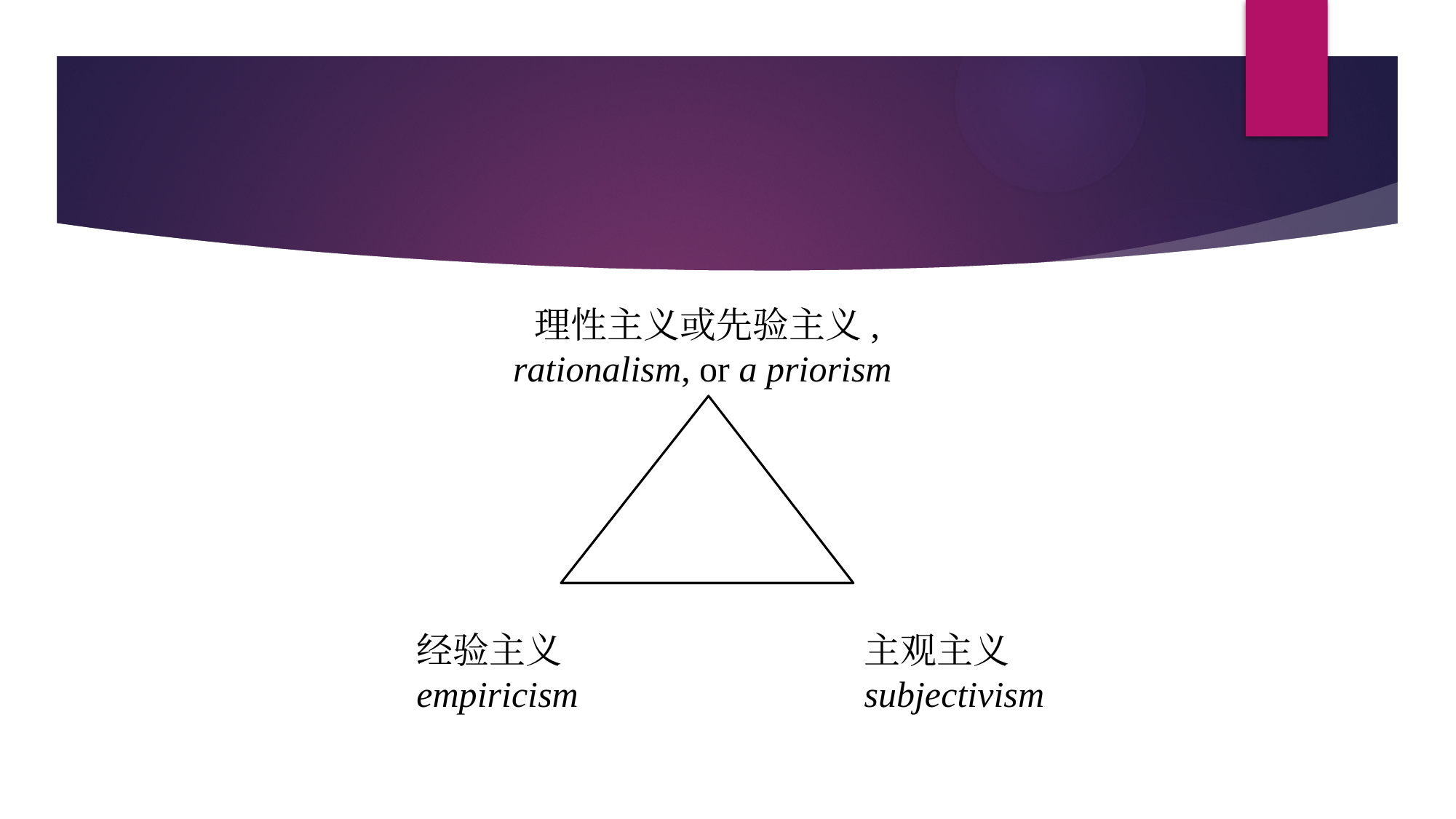

#
理性主义或先验主义, rationalism, or a priorism
经验主义empiricism
主观主义subjectivism